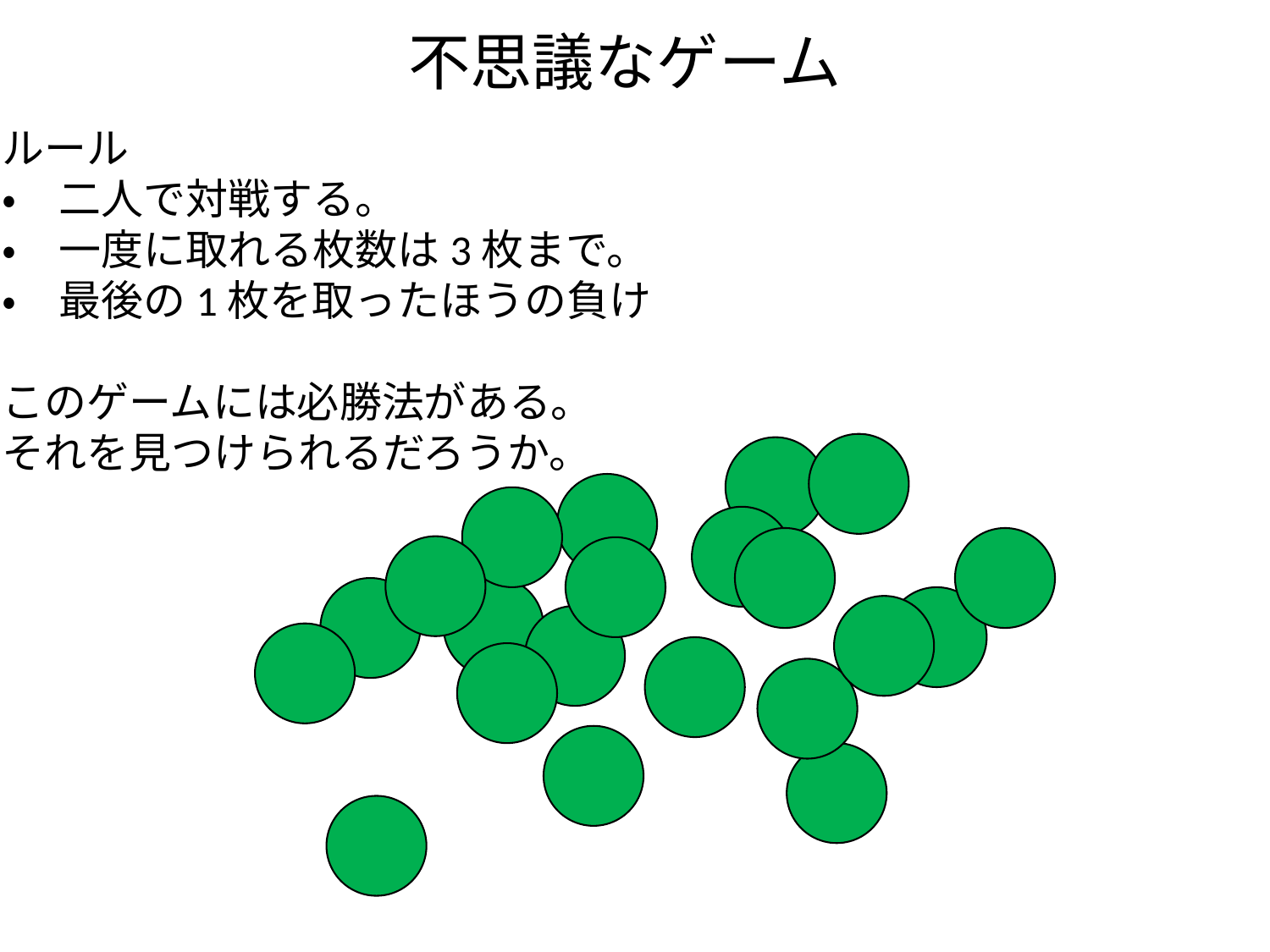

# 不思議なゲーム
ルール
・　二人で対戦する。
・　一度に取れる枚数は3枚まで。
・　最後の1枚を取ったほうの負け

このゲームには必勝法がある。
それを見つけられるだろうか。